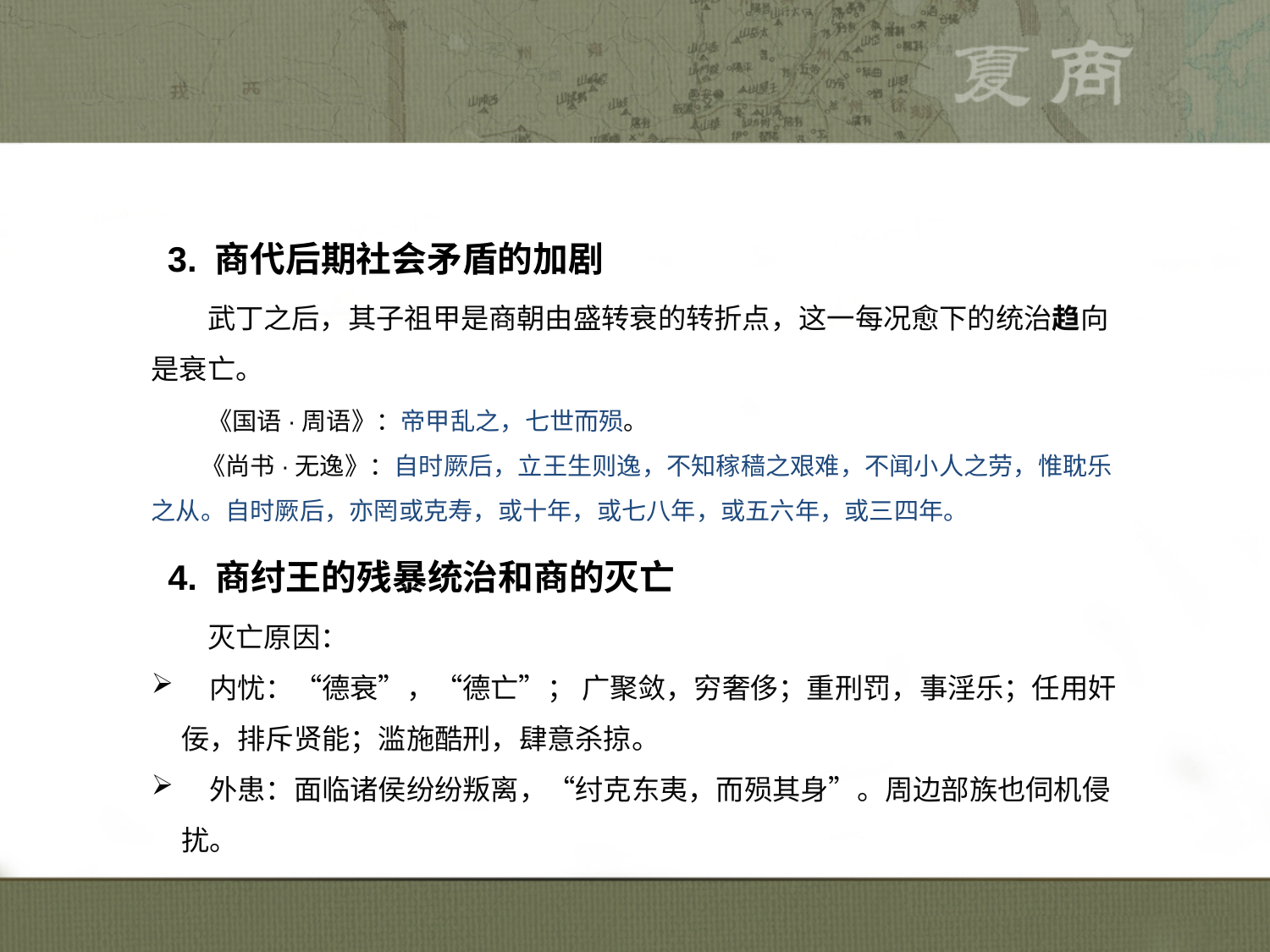

3. 商代后期社会矛盾的加剧
　　武丁之后，其子祖甲是商朝由盛转衰的转折点，这一每况愈下的统治趋向是衰亡。
　　《国语·周语》：帝甲乱之，七世而殒。
　　《尚书·无逸》：自时厥后，立王生则逸，不知稼穑之艰难，不闻小人之劳，惟耽乐之从。自时厥后，亦罔或克寿，或十年，或七八年，或五六年，或三四年。
4. 商纣王的残暴统治和商的灭亡
　　灭亡原因：
　内忧：“德衰”，“德亡”； 广聚敛，穷奢侈；重刑罚，事淫乐；任用奸佞，排斥贤能；滥施酷刑，肆意杀掠。
　外患：面临诸侯纷纷叛离，“纣克东夷，而殒其身”。周边部族也伺机侵扰。